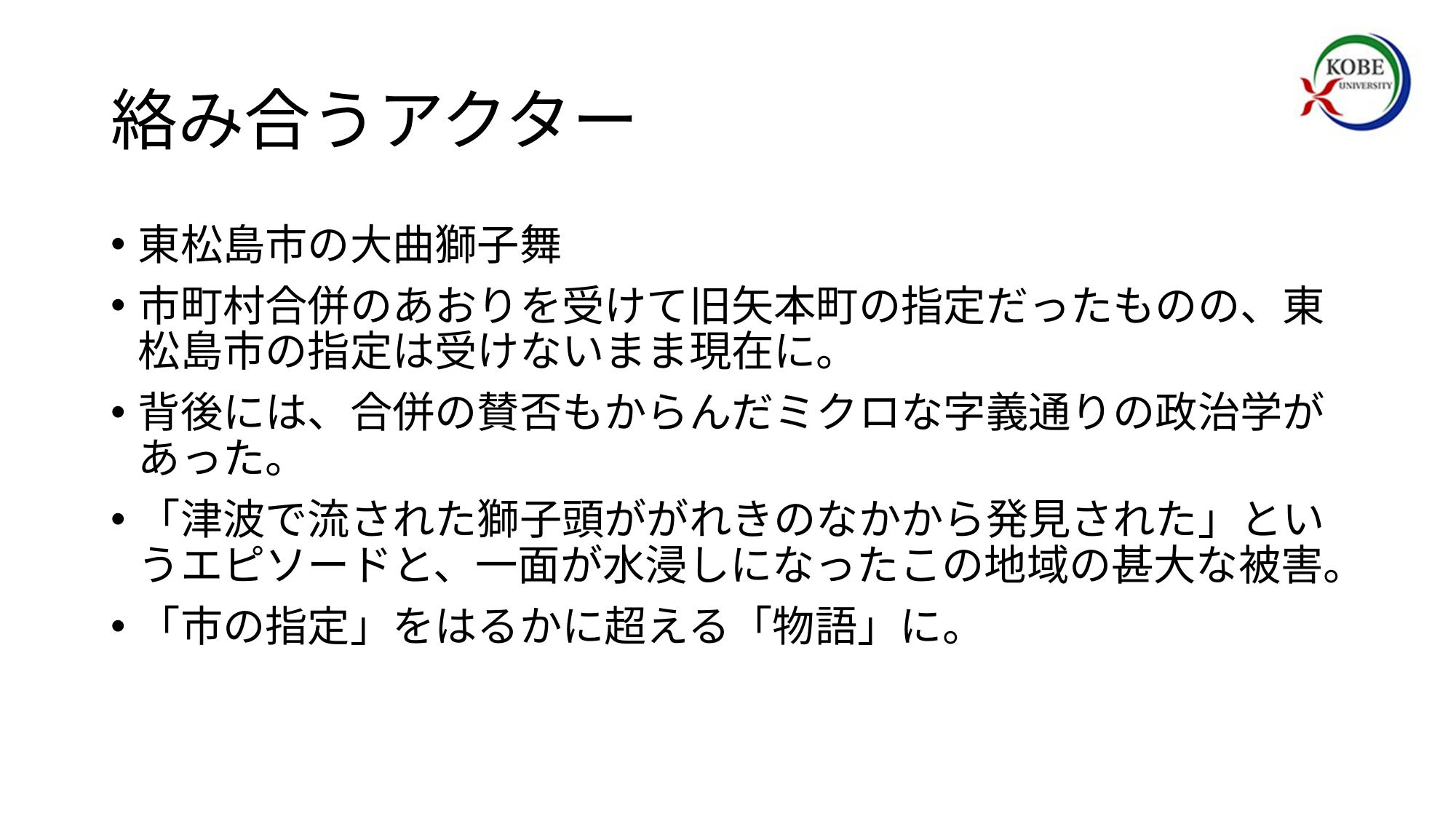

# 絡み合うアクター
東松島市の大曲獅子舞
市町村合併のあおりを受けて旧矢本町の指定だったものの、東松島市の指定は受けないまま現在に。
背後には、合併の賛否もからんだミクロな字義通りの政治学があった。
「津波で流された獅子頭ががれきのなかから発見された」というエピソードと、一面が水浸しになったこの地域の甚大な被害。
「市の指定」をはるかに超える「物語」に。